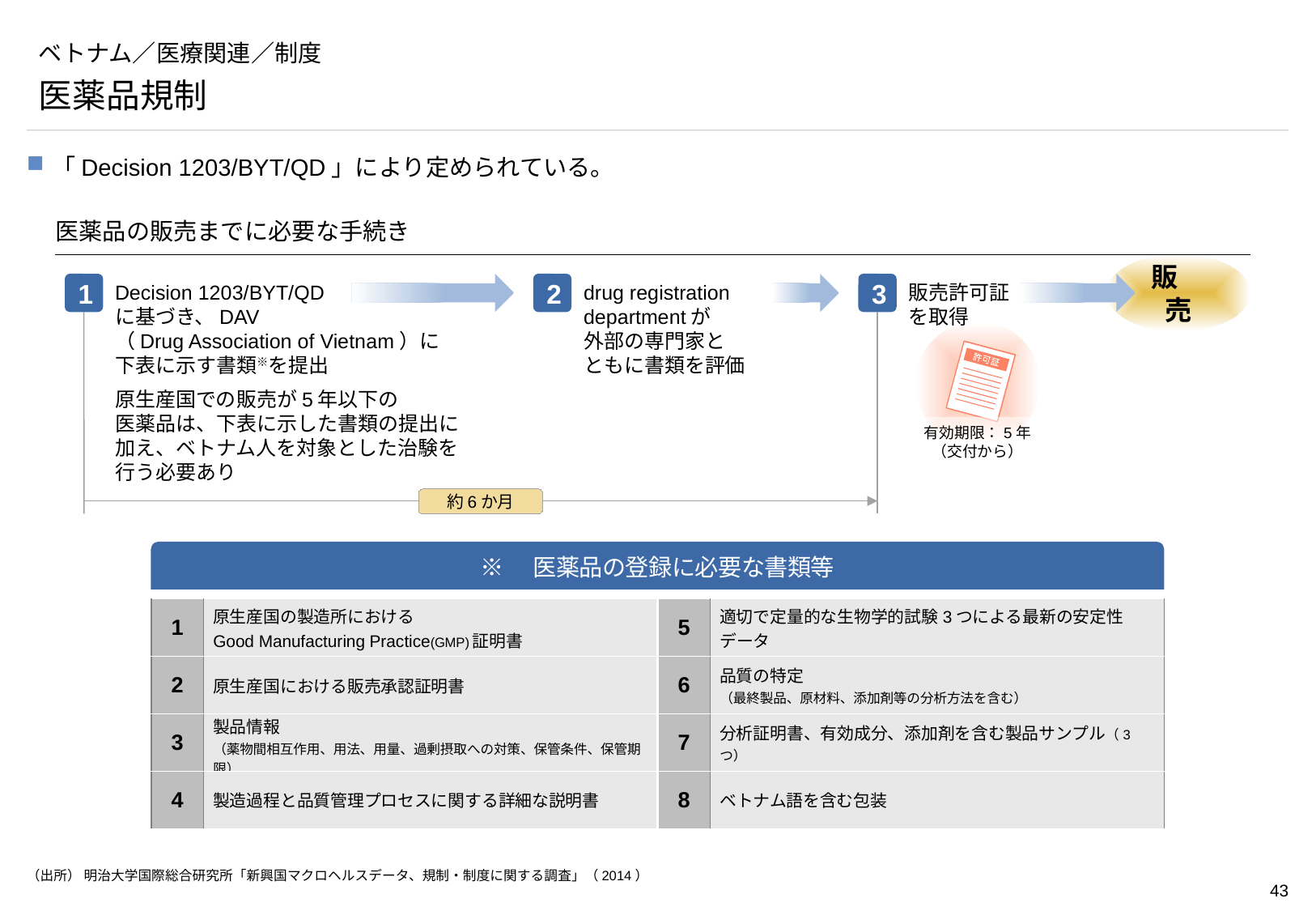

# ベトナム／医療関連／制度
医薬品規制
「Decision 1203/BYT/QD」により定められている。
医薬品の販売までに必要な手続き
販　売
1
Decision 1203/BYT/QD
に基づき、DAV
（Drug Association of Vietnam）に
下表に示す書類※を提出
原生産国での販売が5年以下の
医薬品は、下表に示した書類の提出に加え、ベトナム人を対象とした治験を
行う必要あり

2
drug registration
departmentが
外部の専門家と
ともに書類を評価

3
販売許可証
を取得

有効期限：5年
（交付から）
約6か月
※　医薬品の登録に必要な書類等
| 1 | 原生産国の製造所における Good Manufacturing Practice(GMP)証明書 | 5 | 適切で定量的な生物学的試験3つによる最新の安定性データ |
| --- | --- | --- | --- |
| 2 | 原生産国における販売承認証明書 | 6 | 品質の特定 （最終製品、原材料、添加剤等の分析方法を含む） |
| 3 | 製品情報 （薬物間相互作用、用法、用量、過剰摂取への対策、保管条件、保管期限） | 7 | 分析証明書、有効成分、添加剤を含む製品サンプル（3つ） |
| 4 | 製造過程と品質管理プロセスに関する詳細な説明書 | 8 | ベトナム語を含む包装 |
（出所） 明治大学国際総合研究所「新興国マクロヘルスデータ、規制・制度に関する調査」（2014）